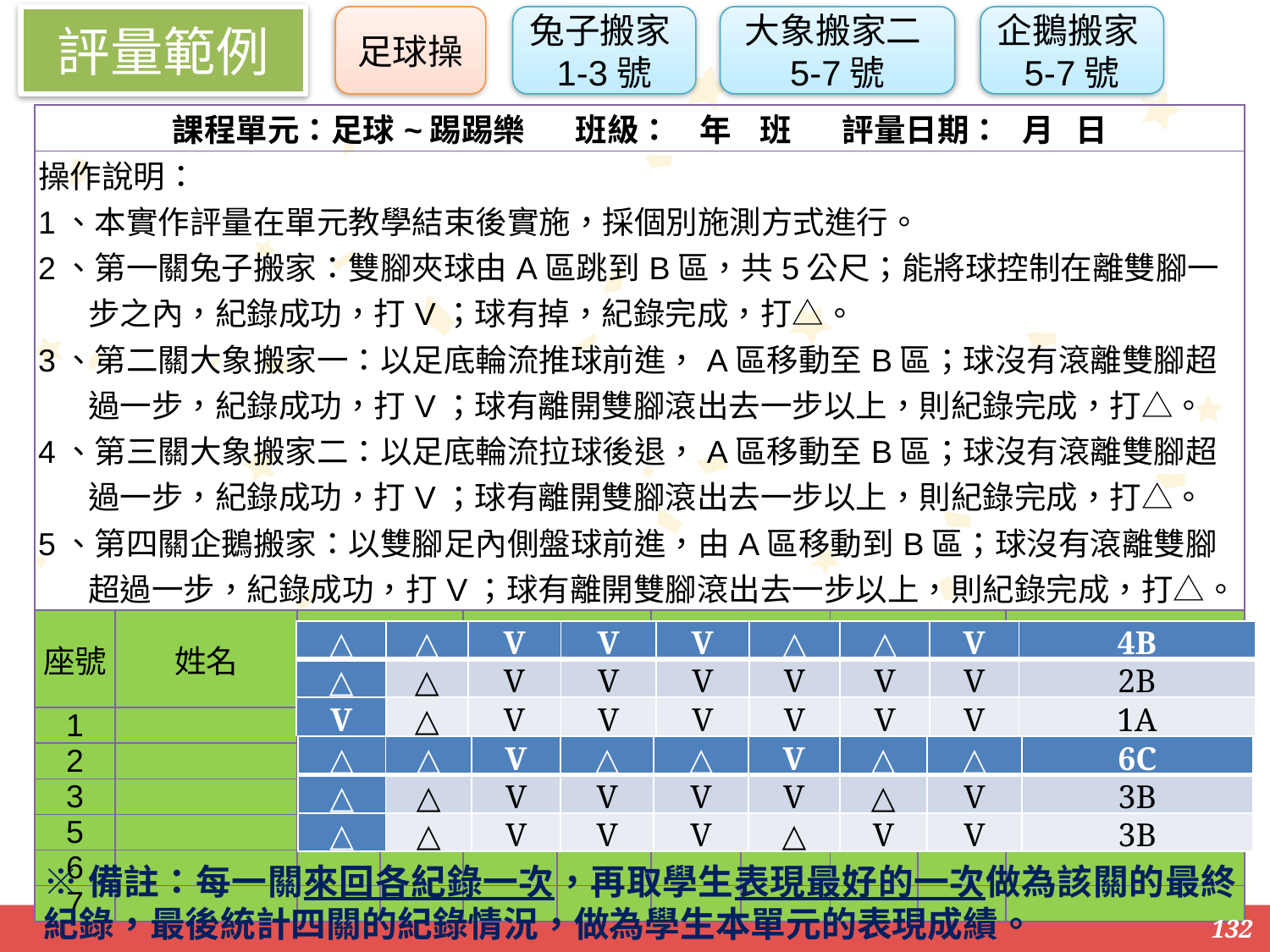

評量範例
足球操
兔子搬家1-3號
大象搬家二5-7號
企鵝搬家5-7號
| 課程單元：足球~踢踢樂       班級：    年    班       評量日期：   月   日 |  |  |  |  |  |  |  |  |  |  |
| --- | --- | --- | --- | --- | --- | --- | --- | --- | --- | --- |
| 操作說明： 1、本實作評量在單元教學結束後實施，採個別施測方式進行。 2、第一關兔子搬家：雙腳夾球由A區跳到B區，共5公尺；能將球控制在離雙腳一步之內，紀錄成功，打V；球有掉，紀錄完成，打△。 3、第二關大象搬家一：以足底輪流推球前進，A區移動至B區；球沒有滾離雙腳超過一步，紀錄成功，打V；球有離開雙腳滾出去一步以上，則紀錄完成，打△。 4、第三關大象搬家二：以足底輪流拉球後退，A區移動至B區；球沒有滾離雙腳超過一步，紀錄成功，打V；球有離開雙腳滾出去一步以上，則紀錄完成，打△。 5、第四關企鵝搬家：以雙腳足內側盤球前進，由A區移動到B區；球沒有滾離雙腳超過一步，紀錄成功，打V；球有離開雙腳滾出去一步以上，則紀錄完成，打△。 |  |  |  |  |  |  |  |  |  |  |
| 座號 | 姓名 | 兔子搬家 （第一關） |  | 大象搬家一 （第二關） |  | 大象搬家二 （第三關） |  | 企鵝搬家 （第四關） |  | 成績 |
| 1 |  |  |  |  |  |  |  |  |  |  |
| 2 |  |  |  |  |  |  |  |  |  |  |
| 3 |  |  |  |  |  |  |  |  |  |  |
| 5 |  |  |  |  |  |  |  |  |  |  |
| 6 |  |  |  |  |  |  |  |  |  |  |
| 7 |  |  |  |  |  |  |  |  |  |  |
| △ | △ | V | V | V | △ | △ | V | 4B |
| --- | --- | --- | --- | --- | --- | --- | --- | --- |
| △ | △ | V | V | V | V | V | V | 2B |
| V | △ | V | V | V | V | V | V | 1A |
| △ | △ | V | △ | △ | V | △ | △ | 6C |
| --- | --- | --- | --- | --- | --- | --- | --- | --- |
| △ | △ | V | V | V | V | △ | V | 3B |
| △ | △ | V | V | V | △ | V | V | 3B |
※備註：每一關來回各紀錄一次，再取學生表現最好的一次做為該關的最終紀錄，最後統計四關的紀錄情況，做為學生本單元的表現成績。
132